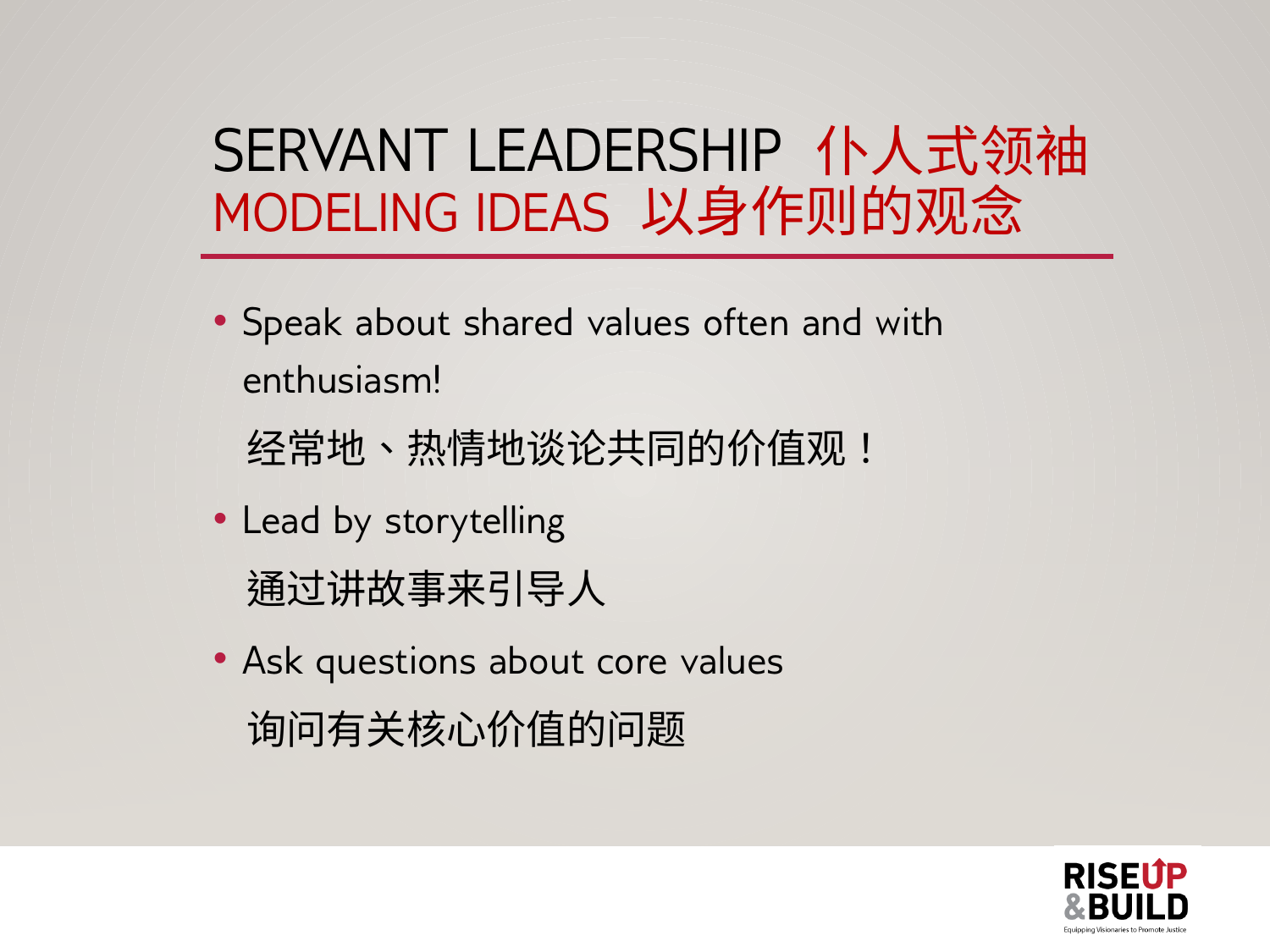

# Servant leadership 仆人式领袖 Modeling Ideas 以身作则的观念
Speak about shared values often and with enthusiasm!
   经常地、热情地谈论共同的价值观！
Lead by storytelling
   通过讲故事来引导人
Ask questions about core values
   询问有关核心价值的问题